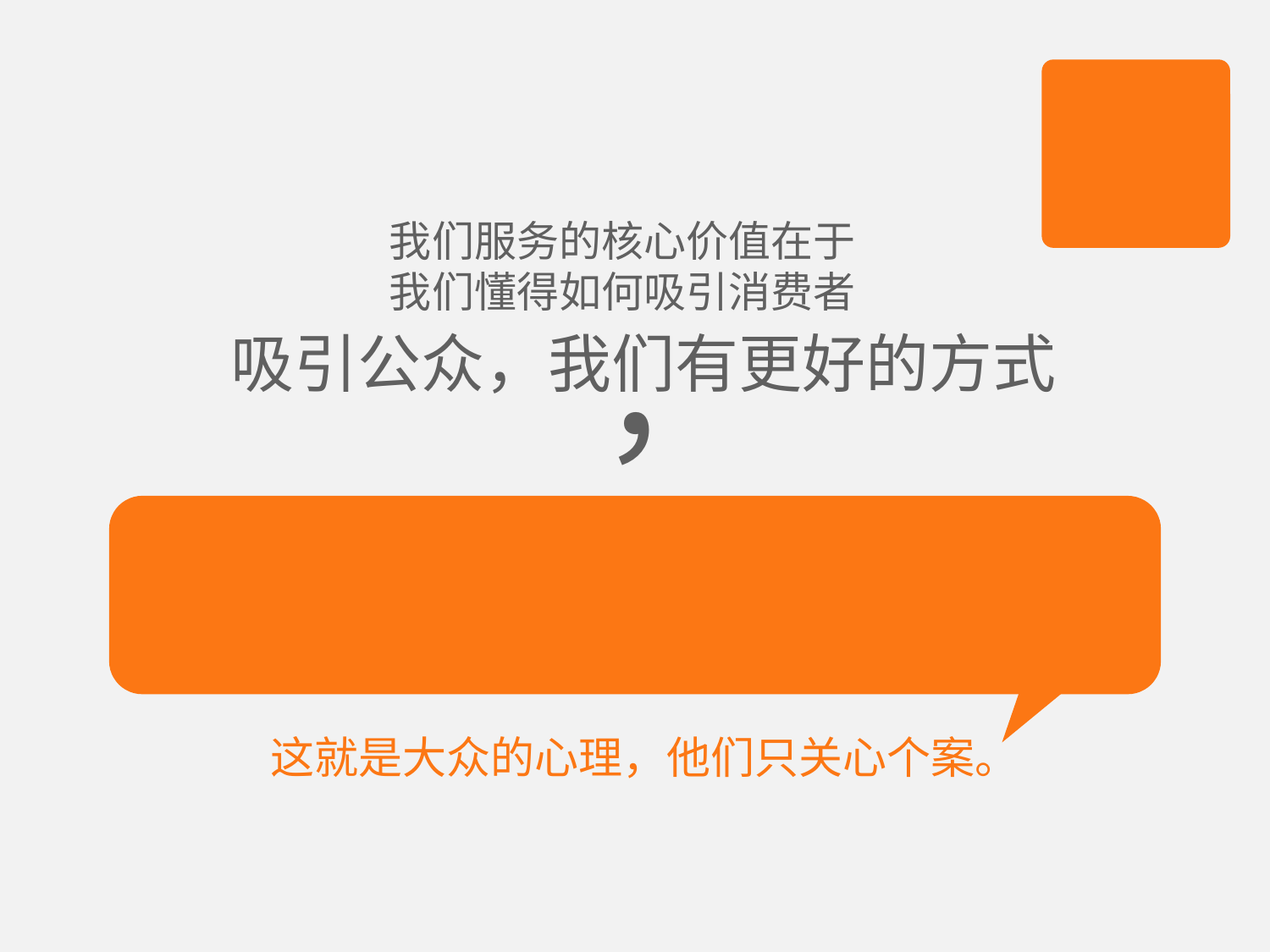

我们服务的核心价值在于
我们懂得如何吸引消费者
，
吸引公众，我们有更好的方式

这就是大众的心理，他们只关心个案。